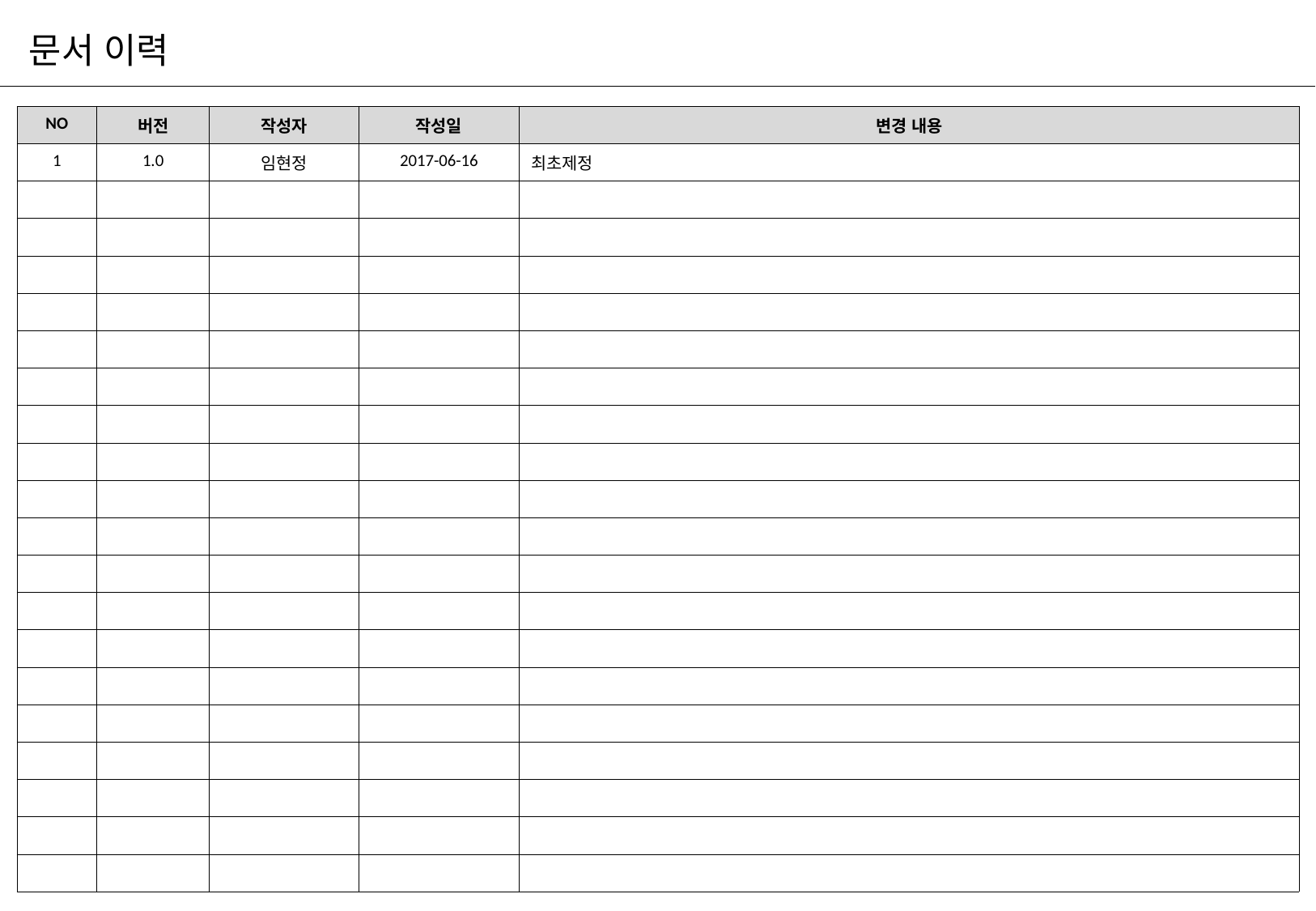

# 문서 이력
| NO | 버전 | 작성자 | 작성일 | 변경 내용 |
| --- | --- | --- | --- | --- |
| 1 | 1.0 | 임현정 | 2017-06-16 | 최초제정 |
|  |  |  |  |  |
|  |  |  |  |  |
|  |  |  |  |  |
|  |  |  |  |  |
|  |  |  |  |  |
|  |  |  |  |  |
|  |  |  |  |  |
|  |  |  |  |  |
|  |  |  |  |  |
|  |  |  |  |  |
|  |  |  |  |  |
|  |  |  |  |  |
|  |  |  |  |  |
|  |  |  |  |  |
|  |  |  |  |  |
|  |  |  |  |  |
|  |  |  |  |  |
|  |  |  |  |  |
|  |  |  |  |  |